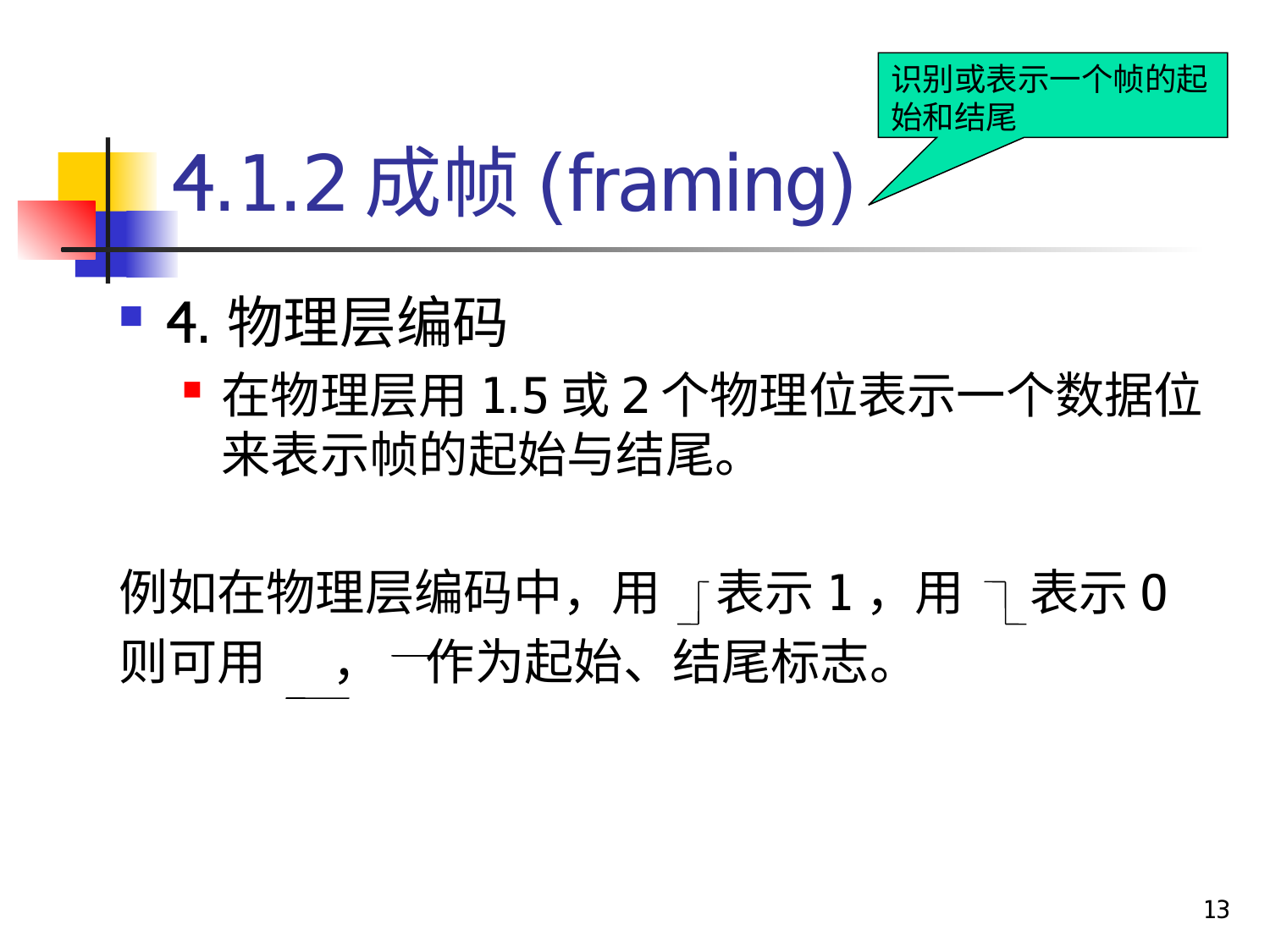

# 4.1.2成帧(framing)
识别或表示一个帧的起始和结尾
4.物理层编码
在物理层用1.5或2个物理位表示一个数据位来表示帧的起始与结尾。

例如在物理层编码中，用     表示1，用      表示0
则可用      ，    作为起始、结尾标志。

13